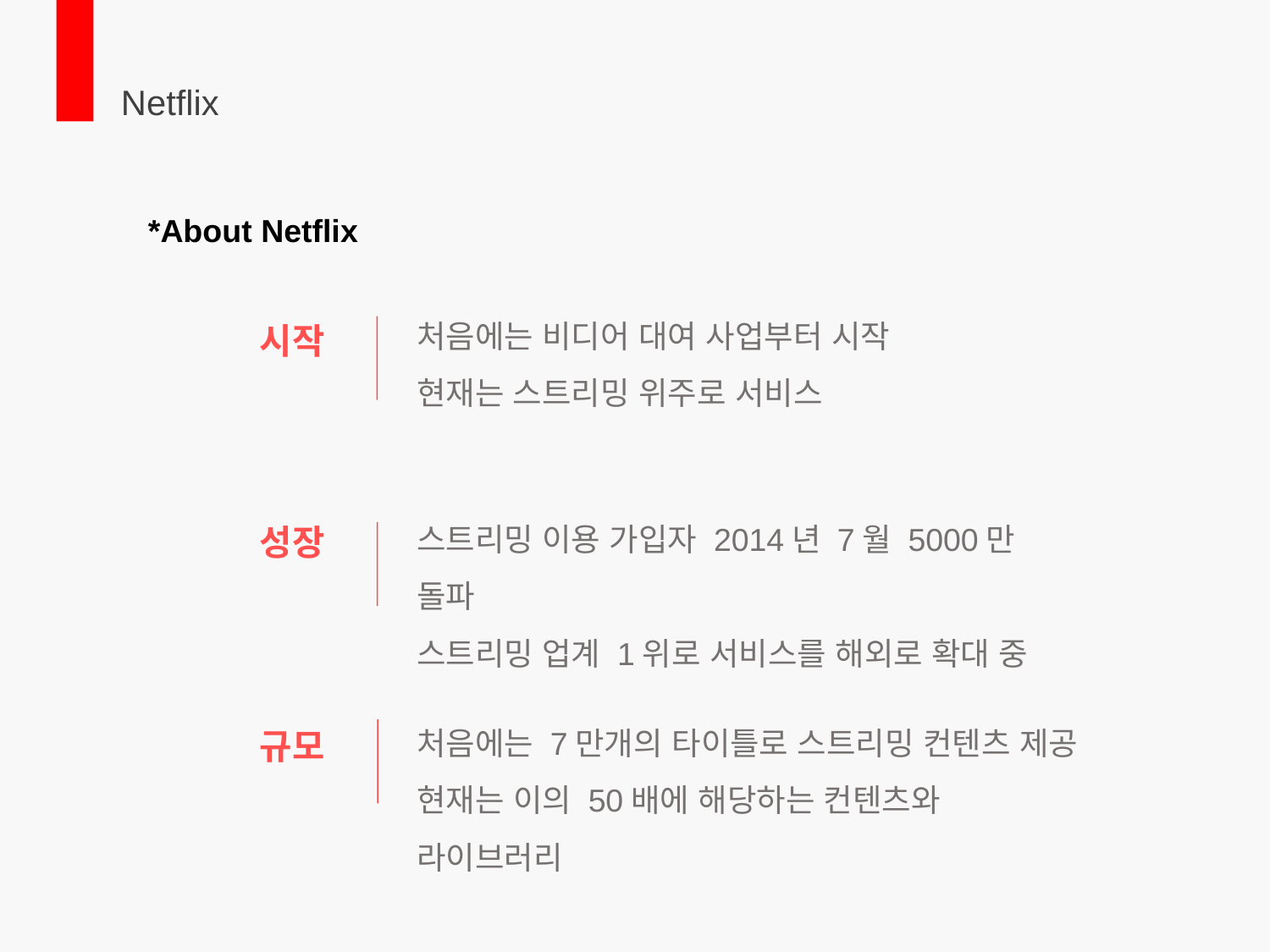

Netflix
*About Netflix
시작
처음에는 비디어 대여 사업부터 시작
현재는 스트리밍 위주로 서비스
성장
스트리밍 이용 가입자 2014년 7월 5000만 돌파
스트리밍 업계 1위로 서비스를 해외로 확대 중
규모
처음에는 7만개의 타이틀로 스트리밍 컨텐츠 제공
현재는 이의 50배에 해당하는 컨텐츠와 라이브러리